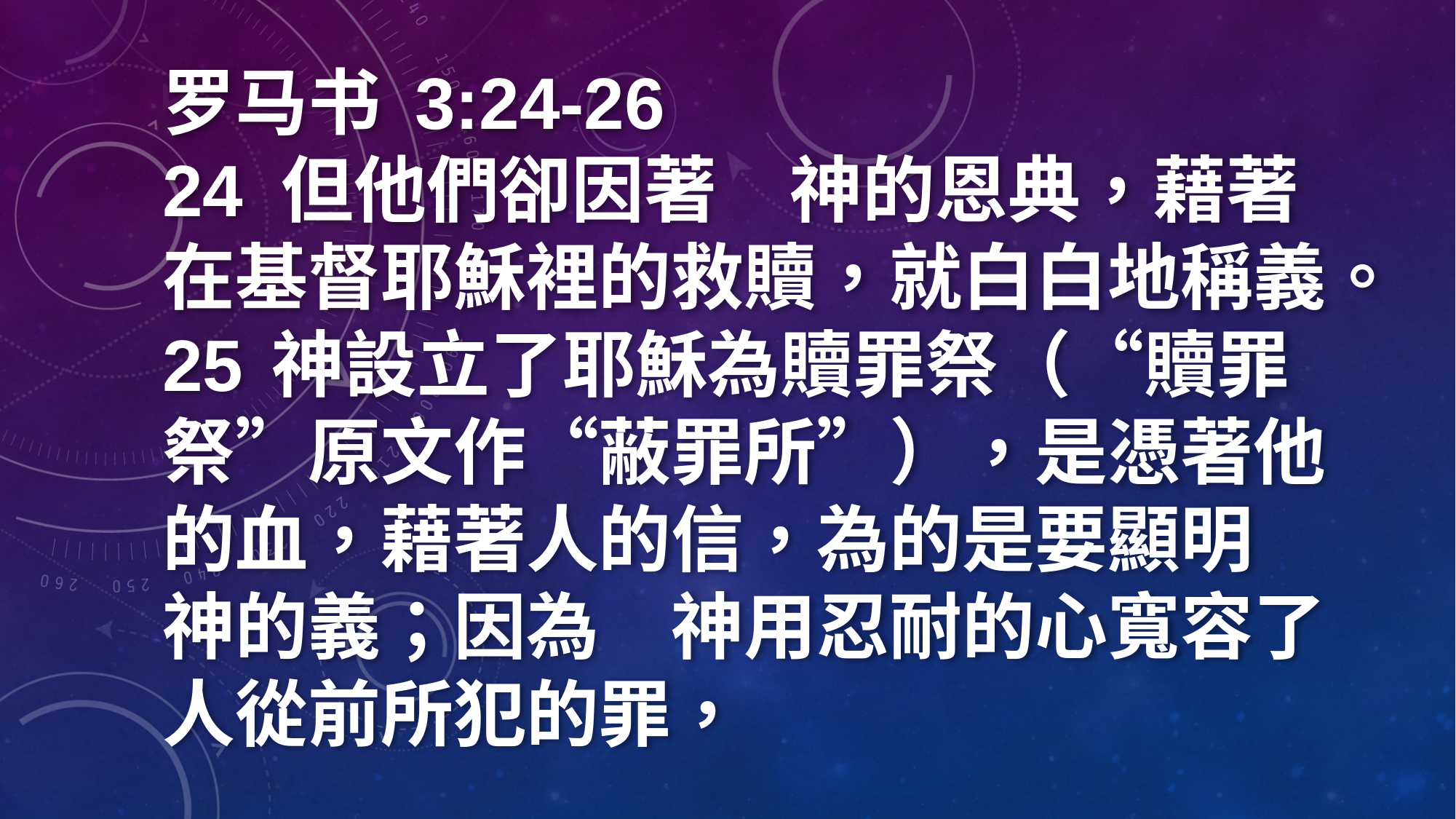

罗马书 3:24-26
24 但他們卻因著　神的恩典，藉著在基督耶穌裡的救贖，就白白地稱義。
25	神設立了耶穌為贖罪祭（“贖罪祭”原文作“蔽罪所”），是憑著他的血，藉著人的信，為的是要顯明　神的義；因為　神用忍耐的心寬容了人從前所犯的罪，